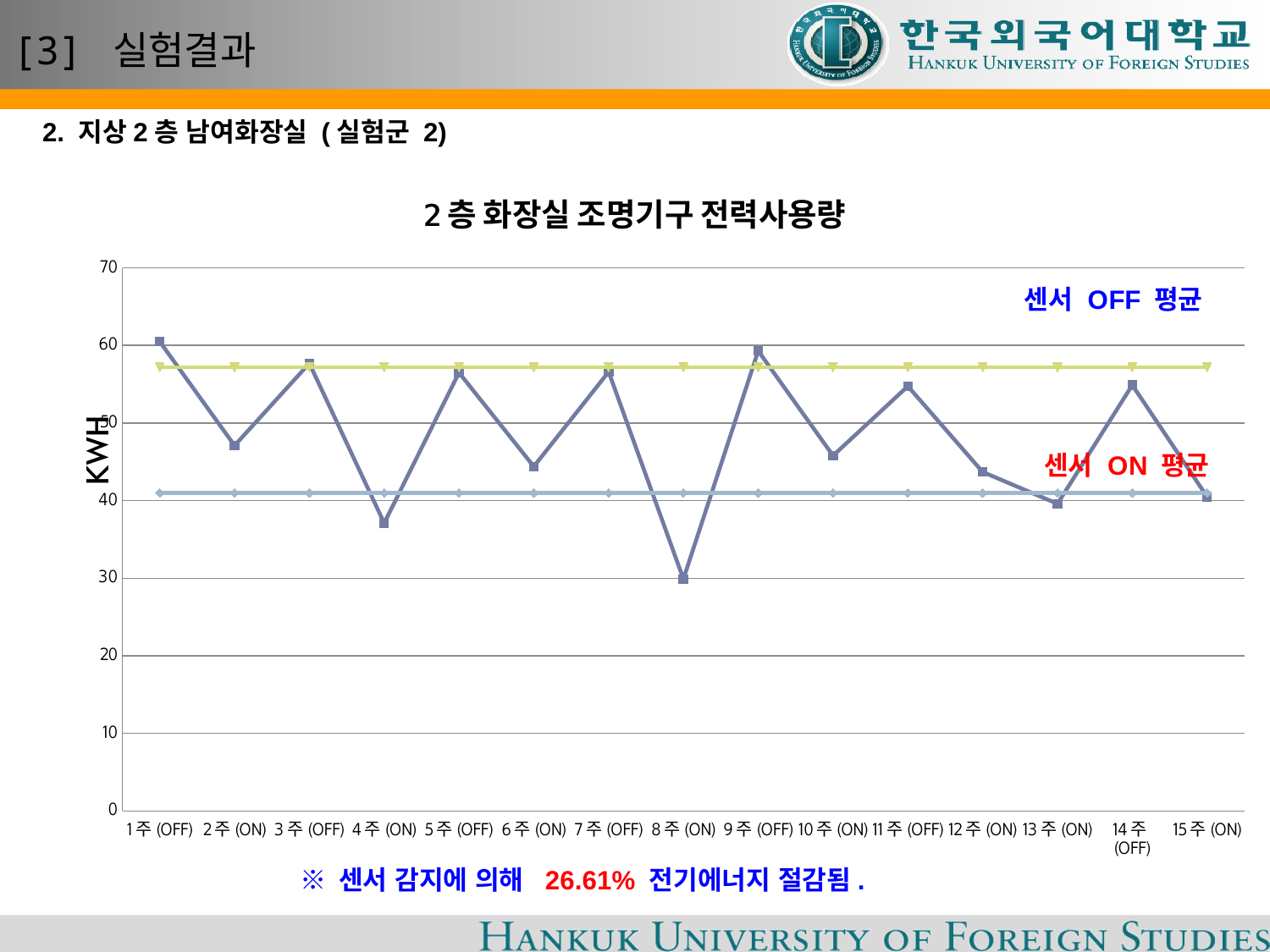

# [3] 실험결과

2. 지상2층 남여화장실 (실험군 2)

### Chart: 2층 화장실 조명기구 전력사용량

| Category | 전력사용량 | 센서 ON 평균 | 센서 OFF 평균 |
|---|---|---|---|
| 1주(OFF) | 60.5 | 41.0 | 57.2 |
| 2주(ON) | 47.10000000000002 | 41.0 | 57.2 |
| 3주(OFF) | 57.70000000000001 | 41.0 | 57.2 |
| 4주(ON) | 37.10000000000002 | 41.0 | 57.2 |
| 5주(OFF) | 56.5 | 41.0 | 57.2 |
| 6주(ON) | 44.4 | 41.0 | 57.2 |
| 7주(OFF) | 56.60000000000002 | 41.0 | 57.2 |
| 8주(ON) | 29.899999999999977 | 41.0 | 57.2 |
| 9주(OFF) | 59.300000000000004 | 41.0 | 57.2 |
| 10주(ON) | 45.800000000000004 | 41.0 | 57.2 |
| 11주(OFF) | 54.75 | 41.0 | 57.2 |
| 12주(ON) | 43.70000000000005 | 41.0 | 57.2 |
| 13주(ON) | 39.600000000000136 | 41.0 | 57.2 |
| 14주(OFF) | 54.89999999999991 | 41.0 | 57.2 |
| 15주(ON) | 40.5 | 41.0 | 57.2 |
※ 센서 감지에 의해  26.61% 전기에너지 절감됨.